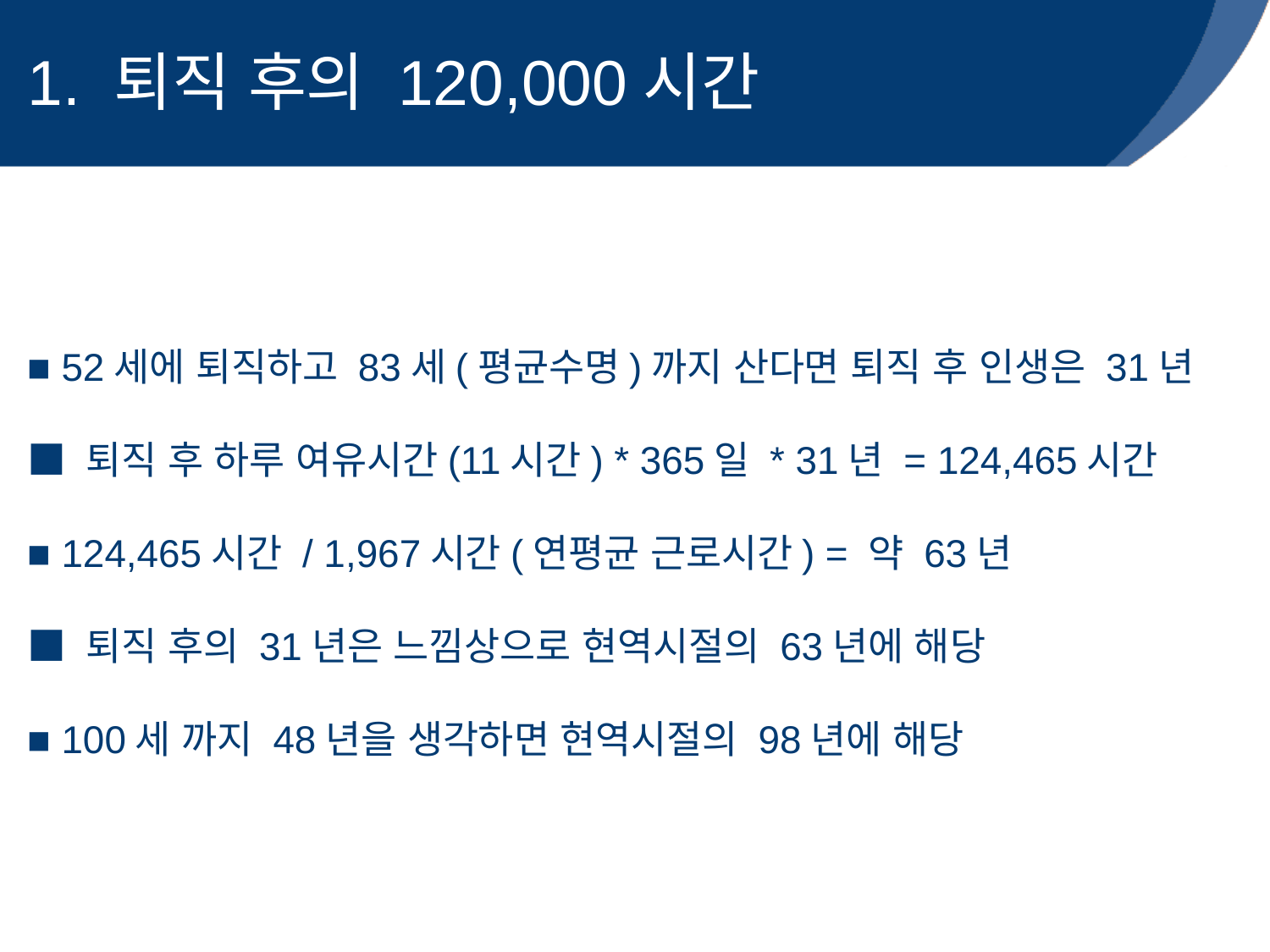

# 1. 퇴직 후의 120,000시간
■ 52세에 퇴직하고 83세(평균수명)까지 산다면 퇴직 후 인생은 31년
■ 퇴직 후 하루 여유시간(11시간) * 365일 * 31년 = 124,465시간
■ 124,465시간 / 1,967시간(연평균 근로시간) = 약 63년
■ 퇴직 후의 31년은 느낌상으로 현역시절의 63년에 해당
■ 100세 까지 48년을 생각하면 현역시절의 98년에 해당